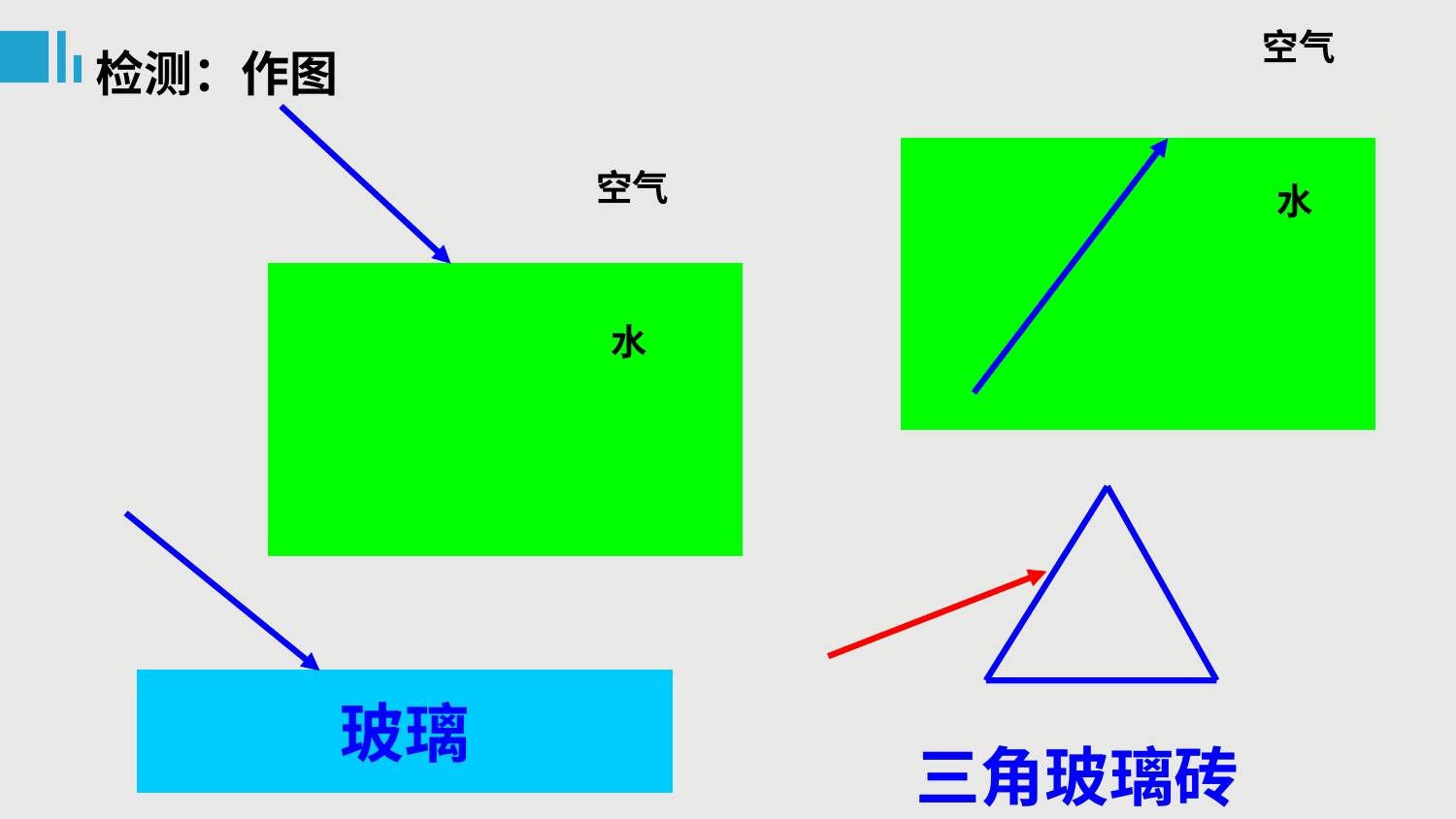

空气

检测：作图

空气
水

水

玻璃

三角玻璃砖